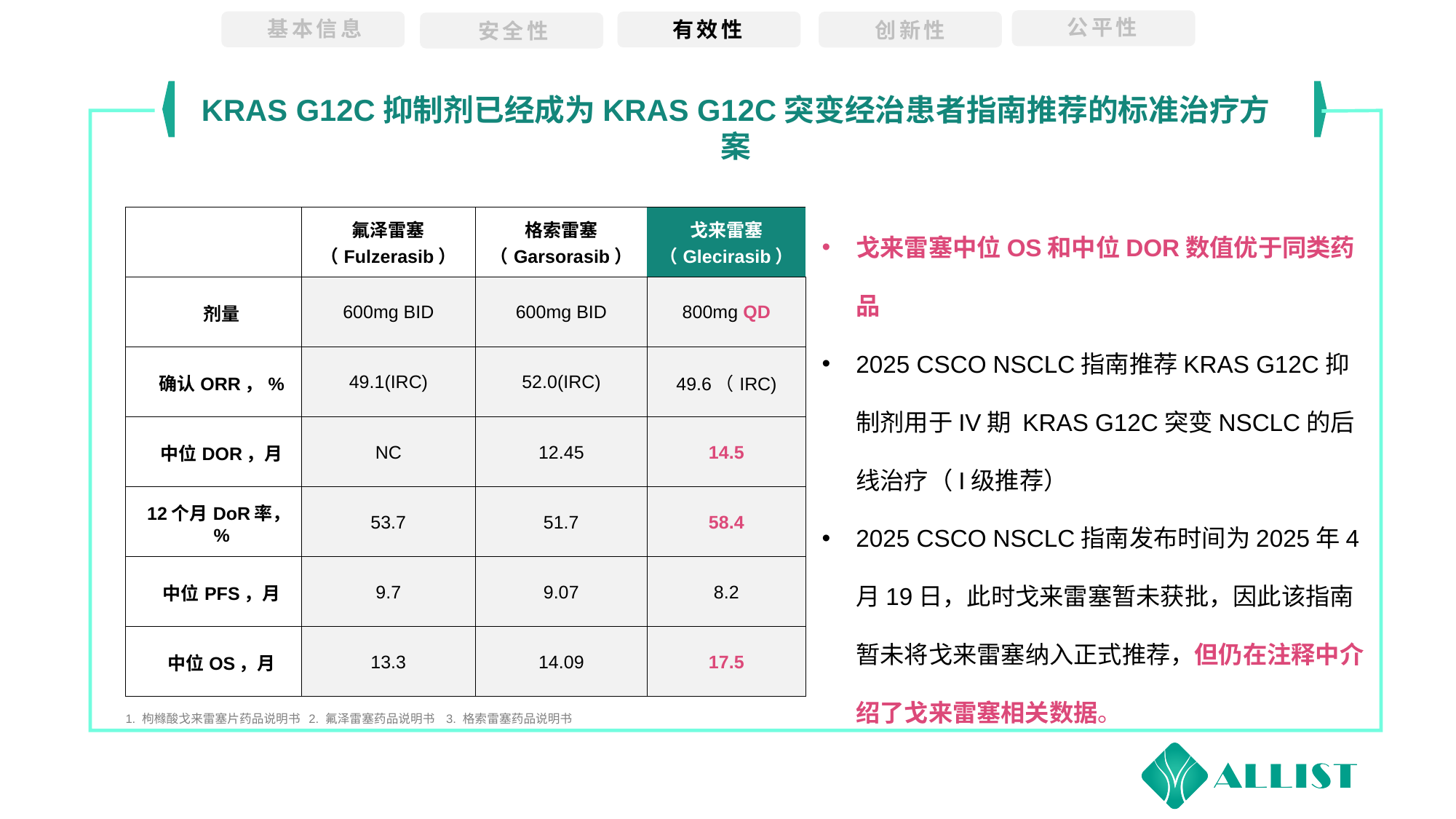

公平性
基本信息

有效性

创新性

安全性

KRAS G12C抑制剂已经成为KRAS G12C突变经治患者指南推荐的标准治疗方案

戈来雷塞中位OS和中位DOR数值优于同类药品
2025 CSCO NSCLC指南推荐KRAS G12C抑制剂用于IV期 KRAS G12C突变NSCLC的后线治疗（I级推荐）
2025 CSCO NSCLC指南发布时间为2025年4月19日，此时戈来雷塞暂未获批，因此该指南暂未将戈来雷塞纳入正式推荐，但仍在注释中介绍了戈来雷塞相关数据。
|  | 氟泽雷塞 （Fulzerasib） | 格索雷塞 （Garsorasib） | 戈来雷塞 （Glecirasib） |
| --- | --- | --- | --- |
| 剂量 | 600mg BID | 600mg BID | 800mg QD |
| 确认ORR，% | 49.1(IRC) | 52.0(IRC) | 49.6（IRC) |
| 中位DOR，月 | NC | 12.45 | 14.5 |
| 12个月DoR率，% | 53.7 | 51.7 | 58.4 |
| 中位PFS，月 | 9.7 | 9.07 | 8.2 |
| 中位OS，月 | 13.3 | 14.09 | 17.5 |
1. 枸橼酸戈来雷塞片药品说明书  2. 氟泽雷塞药品说明书   3. 格索雷塞药品说明书